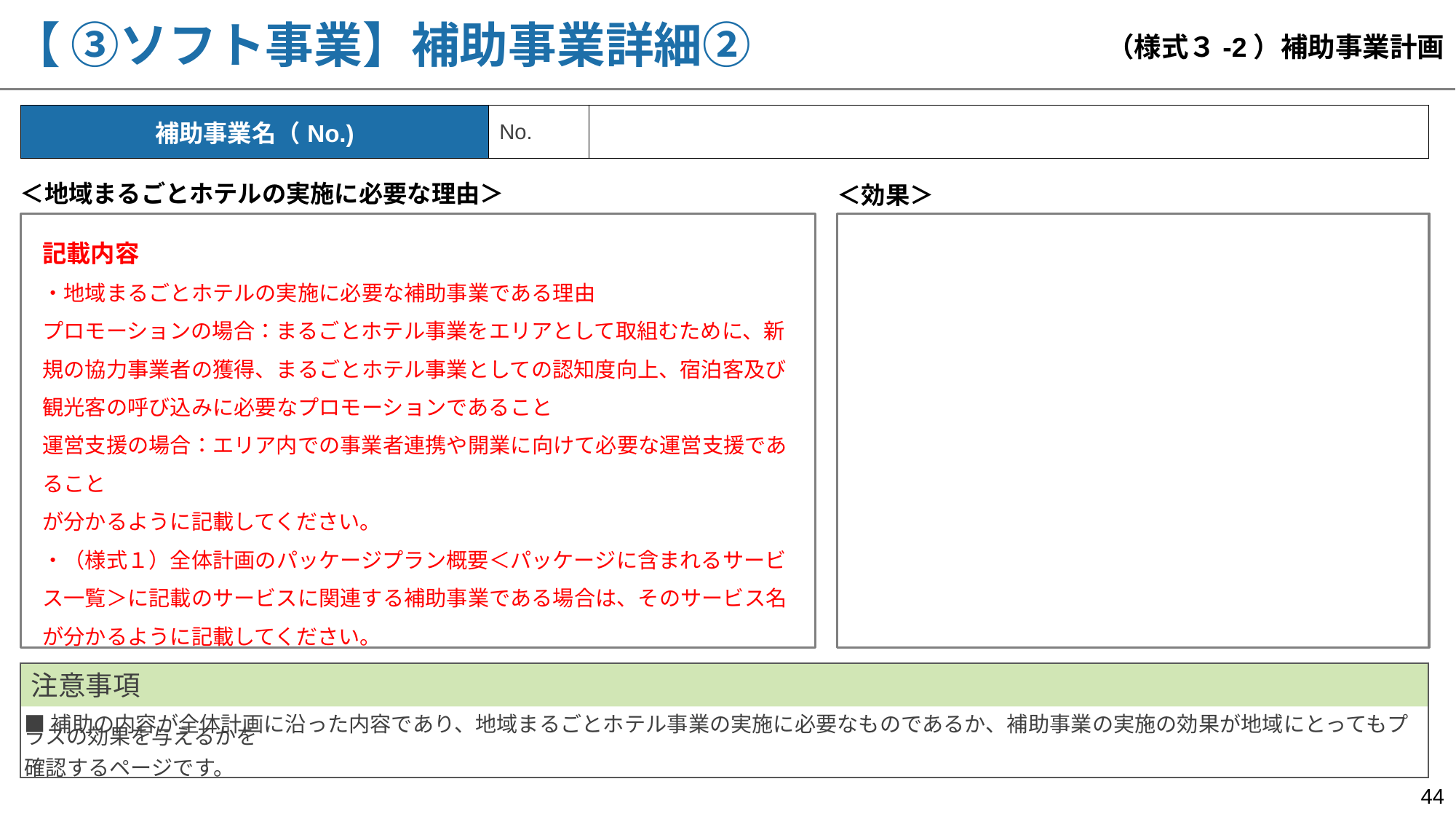

【 ③ソフト事業】補助事業詳細②
（様式３-2）補助事業計画
| 補助事業名（No.) | No. |  |
| --- | --- | --- |
＜地域まるごとホテルの実施に必要な理由＞
＜効果＞

記載内容
・地域まるごとホテルの実施に必要な補助事業である理由
プロモーションの場合：まるごとホテル事業をエリアとして取組むために、新規の協力事業者の獲得、まるごとホテル事業としての認知度向上、宿泊客及び観光客の呼び込みに必要なプロモーションであること
運営支援の場合：エリア内での事業者連携や開業に向けて必要な運営支援であること
が分かるように記載してください。
・（様式１）全体計画のパッケージプラン概要＜パッケージに含まれるサービス一覧＞に記載のサービスに関連する補助事業である場合は、そのサービス名が分かるように記載してください。
注意事項

■補助の内容が全体計画に沿った内容であり、地域まるごとホテル事業の実施に必要なものであるか、補助事業の実施の効果が地域にとってもプラスの効果を与えるかを
確認するページです。
44